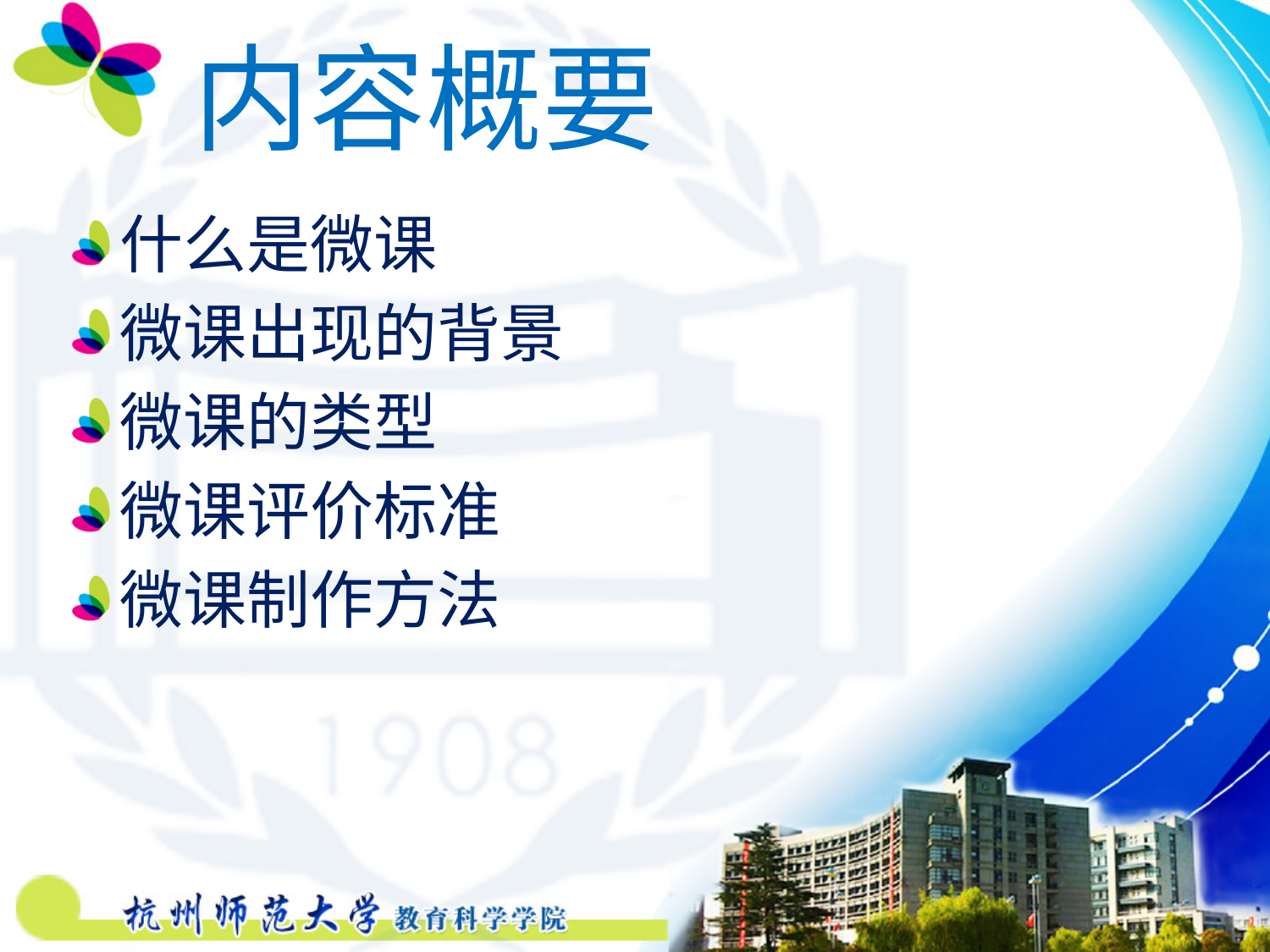

# 内容概要
什么是微课
微课出现的背景
微课的类型
微课评价标准
微课制作方法